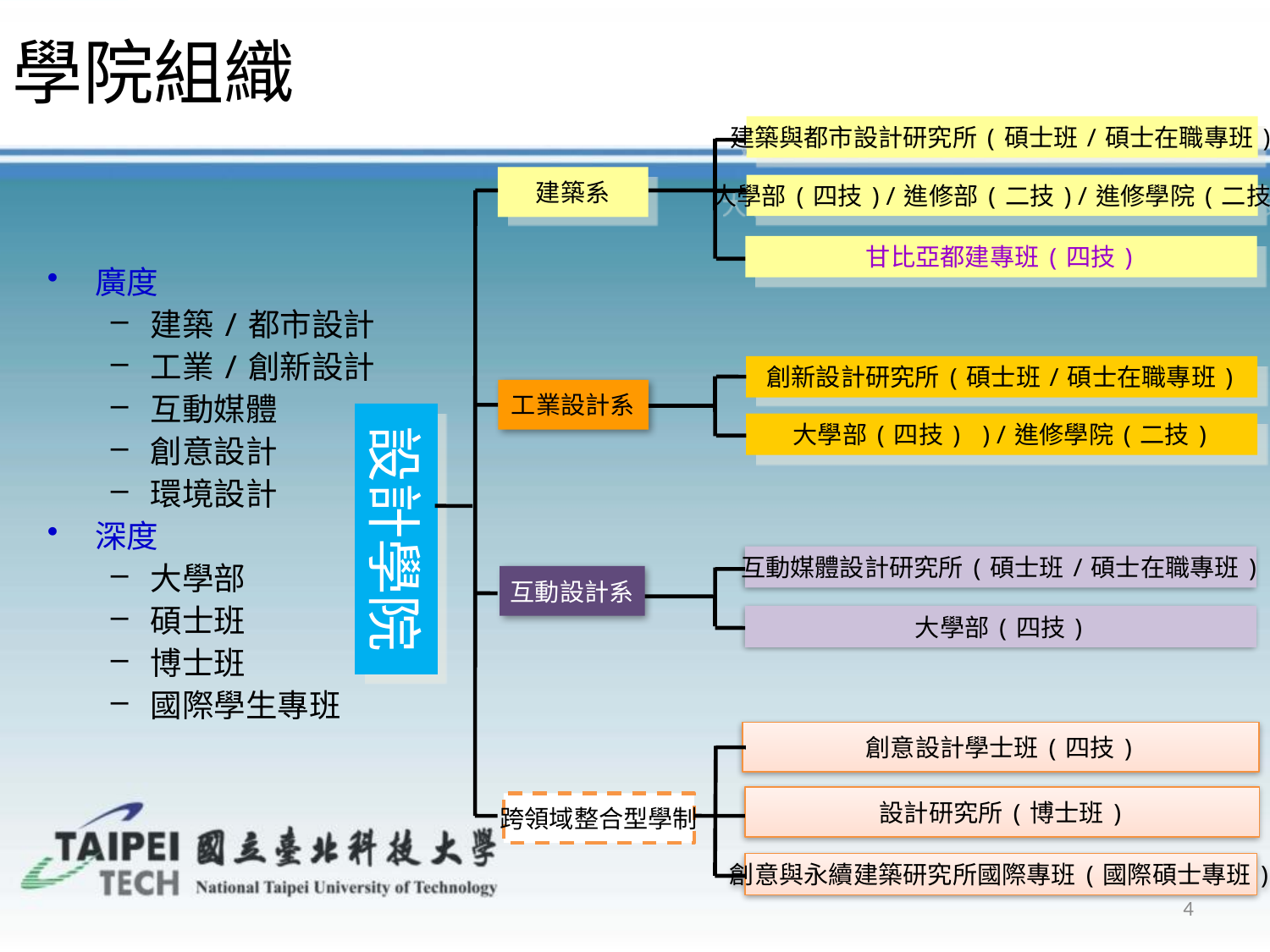

學院組織

建築與都市設計研究所(碩士班/碩士在職專班)

建築系
大學部(四技)/進修部(二技)/進修學院(二技)

創新設計研究所(碩士班/碩士在職專班)

工業設計系
設計學院
大學部(四技) )/進修學院(二技)
互動設計系
創意設計學士班(四技)
設計研究所(博士班)

甘比亞都建專班(四技)
創意與永續建築研究所國際專班(國際碩士專班)
廣度
建築/都市設計
工業/創新設計
互動媒體
創意設計
環境設計
深度
大學部
碩士班
博士班
國際學生專班
互動媒體設計研究所(碩士班/碩士在職專班)

大學部(四技)

跨領域整合型學制

4